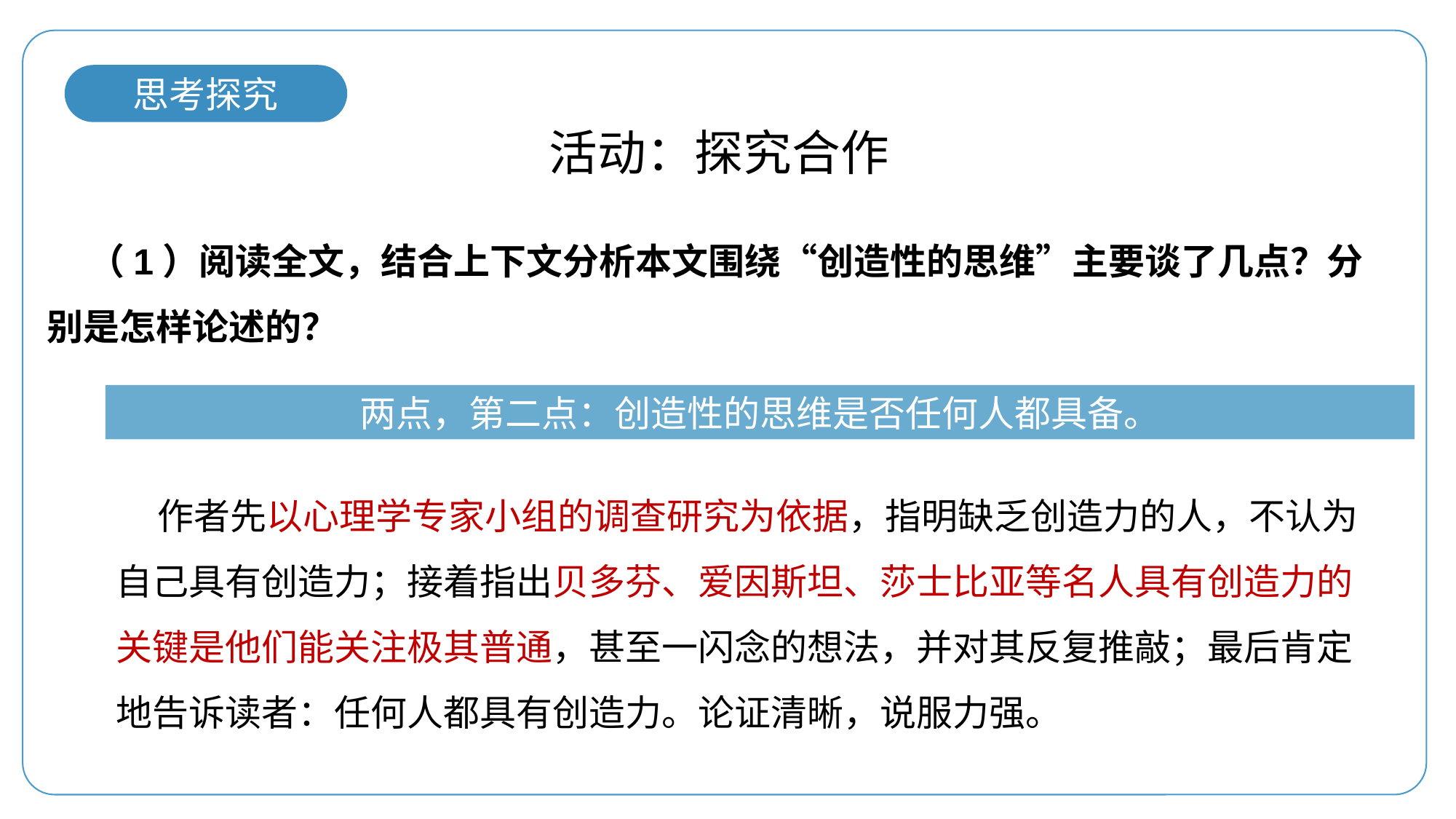

思考探究
活动：探究合作
    （1）阅读全文，结合上下文分析本文围绕“创造性的思维”主要谈了几点？分别是怎样论述的？
两点，第二点：创造性的思维是否任何人都具备。
    作者先以心理学专家小组的调查研究为依据，指明缺乏创造力的人，不认为自己具有创造力；接着指出贝多芬、爱因斯坦、莎士比亚等名人具有创造力的关键是他们能关注极其普通，甚至一闪念的想法，并对其反复推敲；最后肯定地告诉读者：任何人都具有创造力。论证清晰，说服力强。